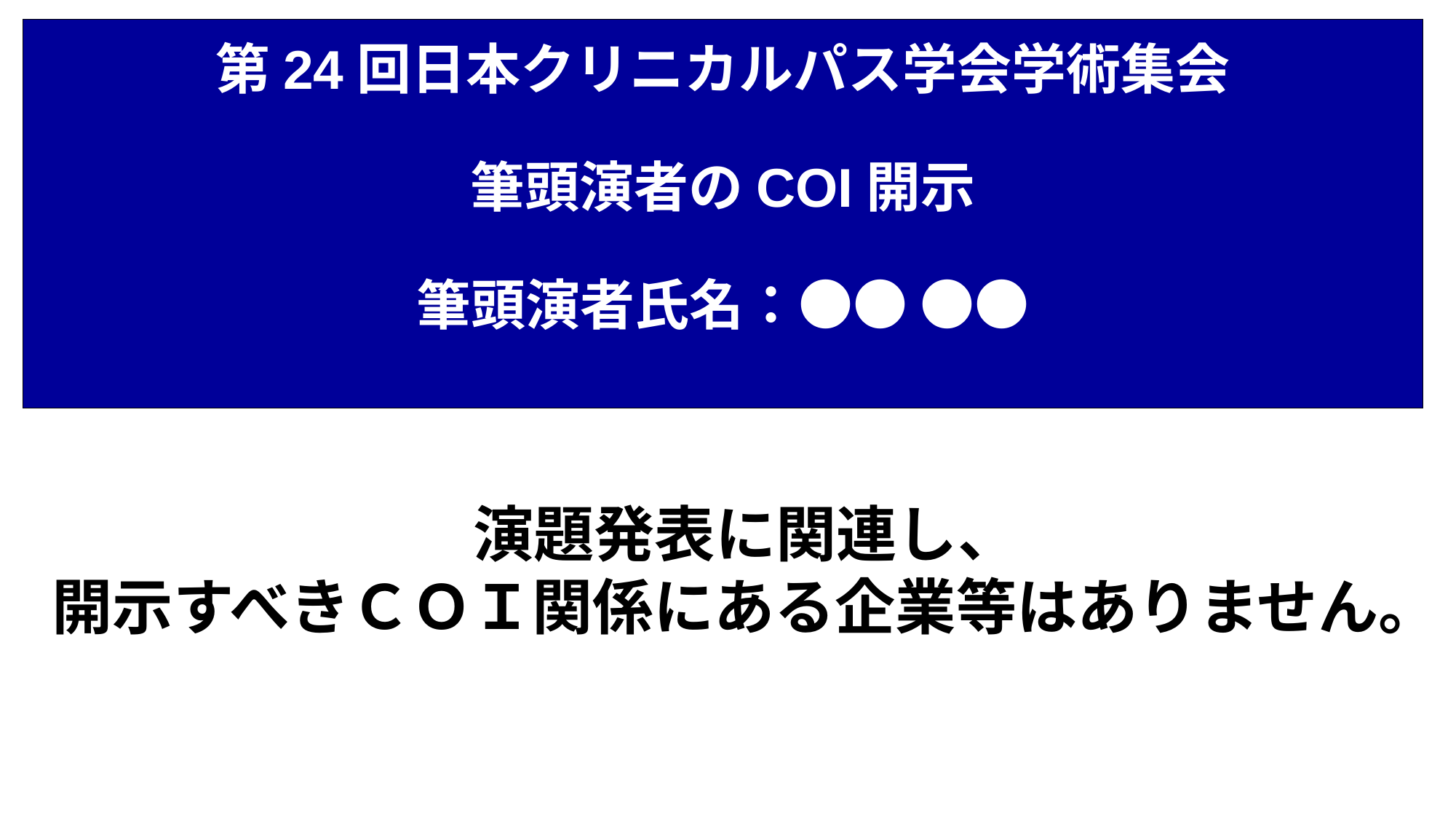

# 第24回日本クリニカルパス学会学術集会 筆頭演者のCOI開示 筆頭演者氏名：●● ●●
演題発表に関連し、
開示すべきＣＯＩ関係にある企業等はありません。